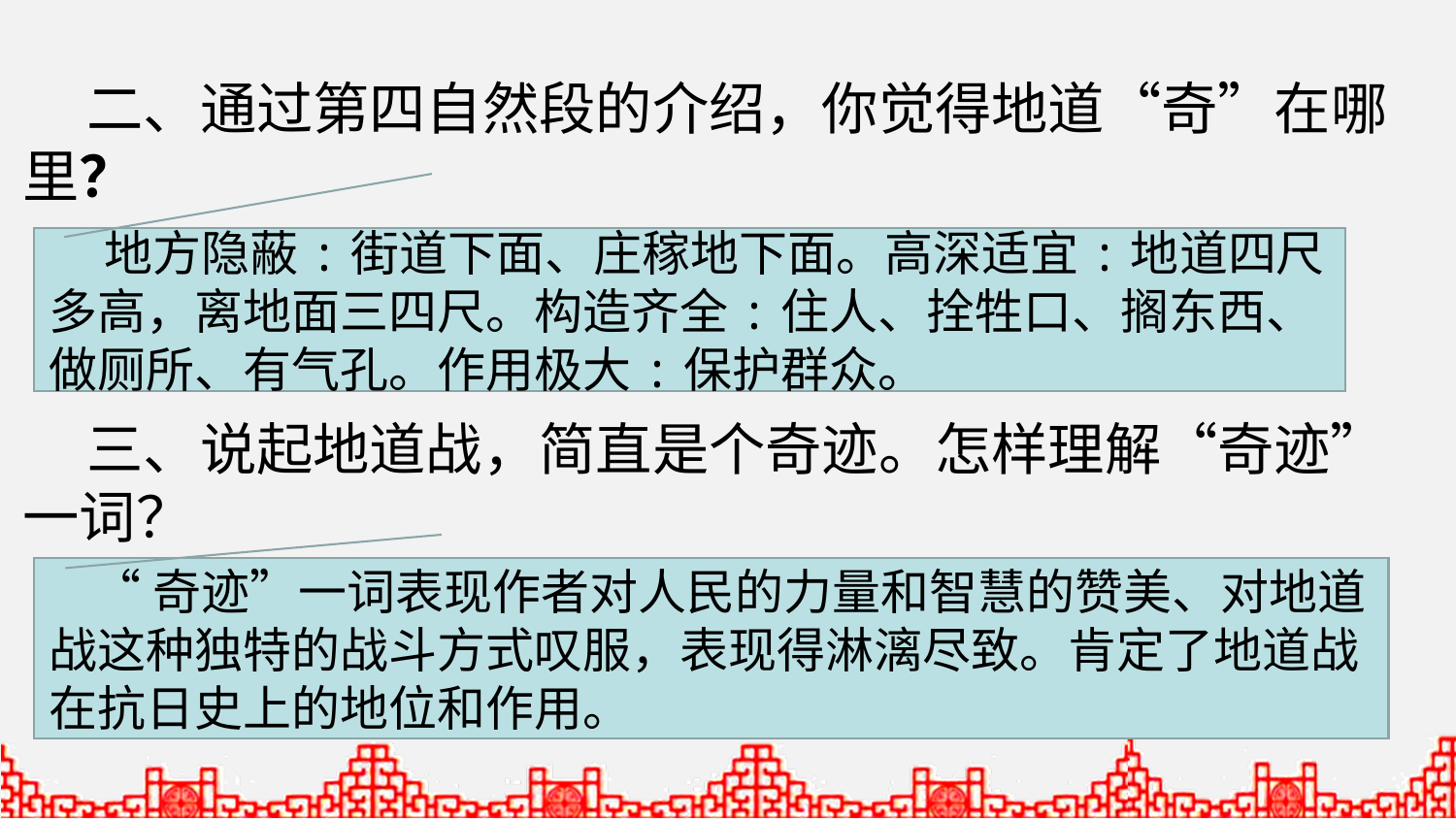

二、通过第四自然段的介绍，你觉得地道“奇”在哪里？
    地方隐蔽:街道下面、庄稼地下面。高深适宜:地道四尺多高，离地面三四尺。构造齐全:住人、拴牲口、搁东西、做厕所、有气孔。作用极大:保护群众。
    三、说起地道战，简直是个奇迹。怎样理解“奇迹”一词？

    “奇迹”一词表现作者对人民的力量和智慧的赞美、对地道战这种独特的战斗方式叹服，表现得淋漓尽致。肯定了地道战在抗日史上的地位和作用。